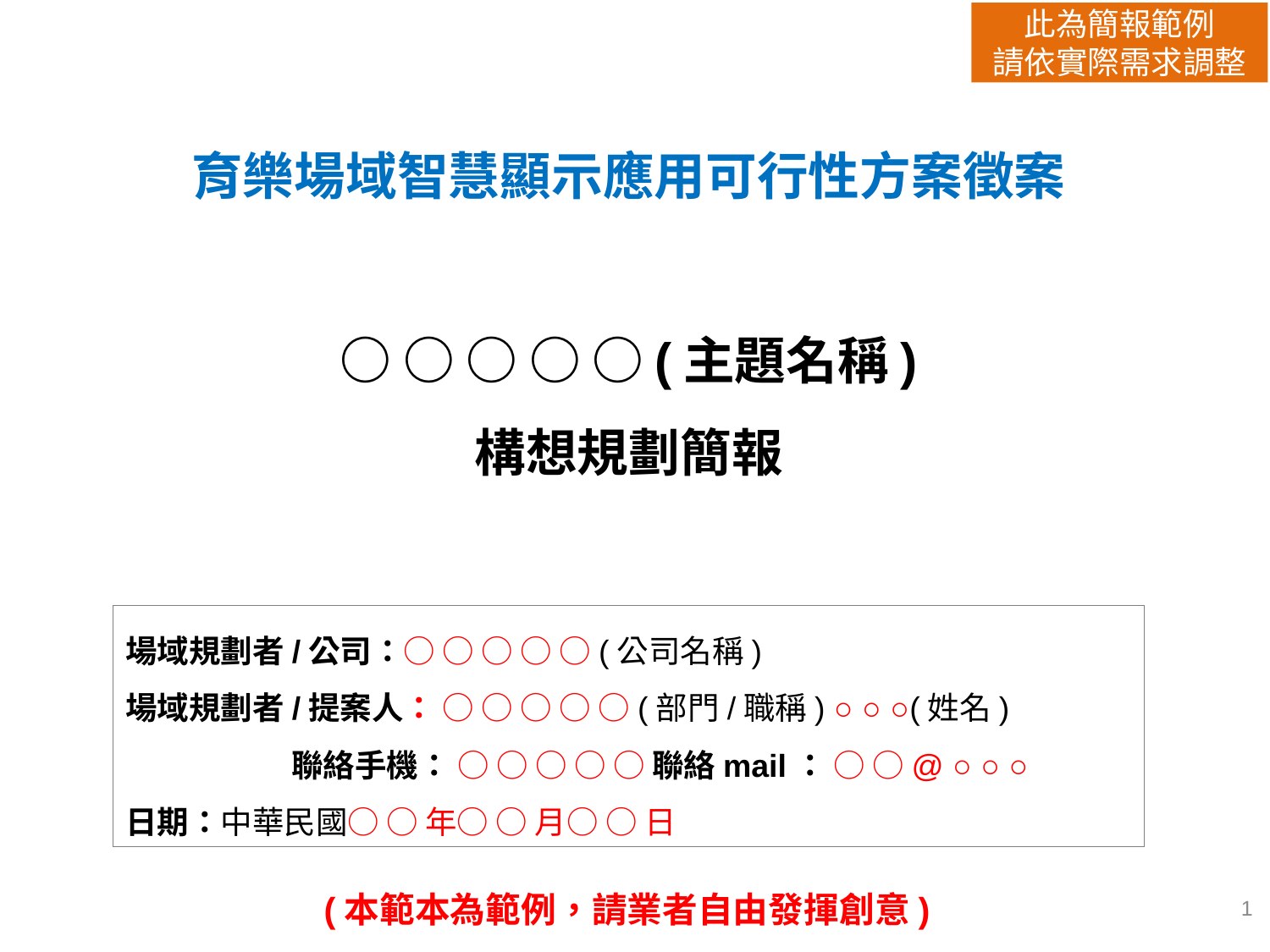

此為簡報範例
請依實際需求調整
# 育樂場域智慧顯示應用可行性方案徵案 ○ ○ ○ ○ ○(主題名稱) 構想規劃簡報
場域規劃者/公司：○ ○ ○ ○ ○(公司名稱)
場域規劃者/提案人： ○ ○ ○ ○ ○(部門/職稱) ○ ○ ○(姓名)
                      聯絡手機： ○ ○ ○ ○ ○ 聯絡mail： ○ ○@ ○ ○ ○
日期：中華民國○ ○ 年○ ○ 月○ ○ 日
 (本範本為範例，請業者自由發揮創意)
1